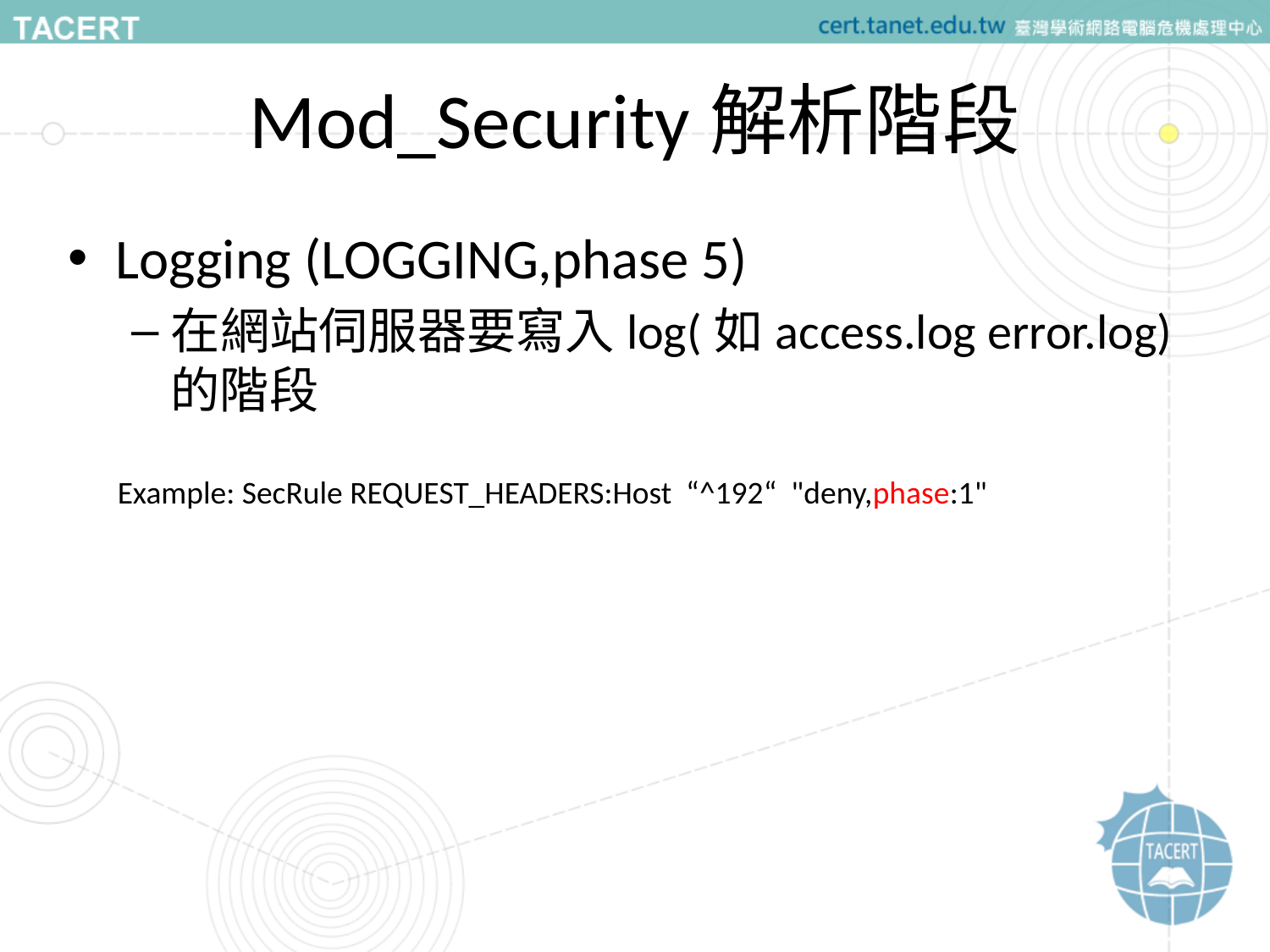

# Mod_Security解析階段
Logging (LOGGING,phase 5)
在網站伺服器要寫入log(如access.log error.log)的階段

Example: SecRule REQUEST_HEADERS:Host  “^192“  "deny,phase:1"